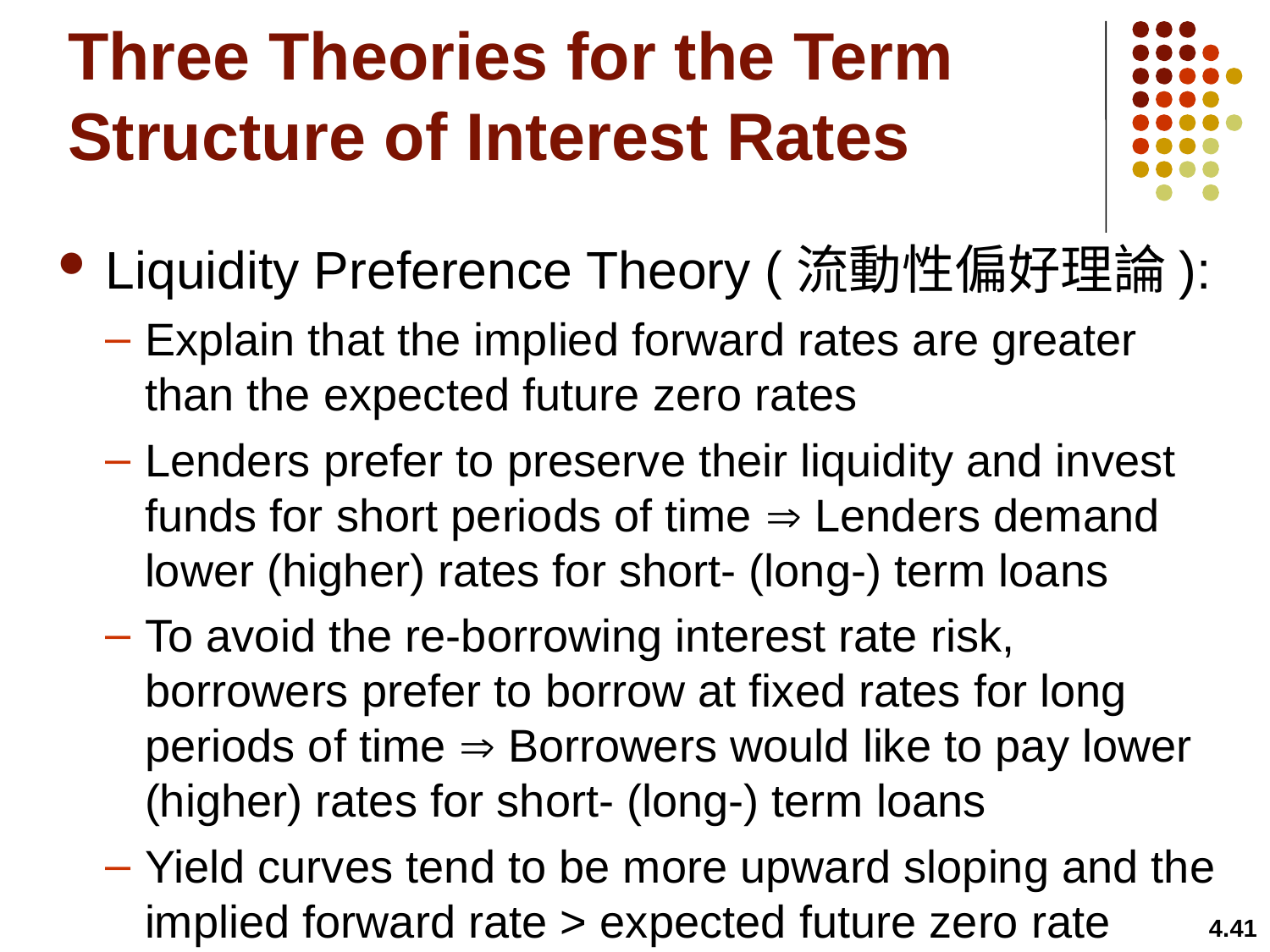

# Three Theories for the Term Structure of Interest Rates
Liquidity Preference Theory (流動性偏好理論):
Explain that the implied forward rates are greater than the expected future zero rates
Lenders prefer to preserve their liquidity and invest funds for short periods of time ⇒ Lenders demand lower (higher) rates for short- (long-) term loans
To avoid the re-borrowing interest rate risk, borrowers prefer to borrow at fixed rates for long periods of time ⇒ Borrowers would like to pay lower (higher) rates for short- (long-) term loans
Yield curves tend to be more upward sloping and the implied forward rate > expected future zero rate
4.41